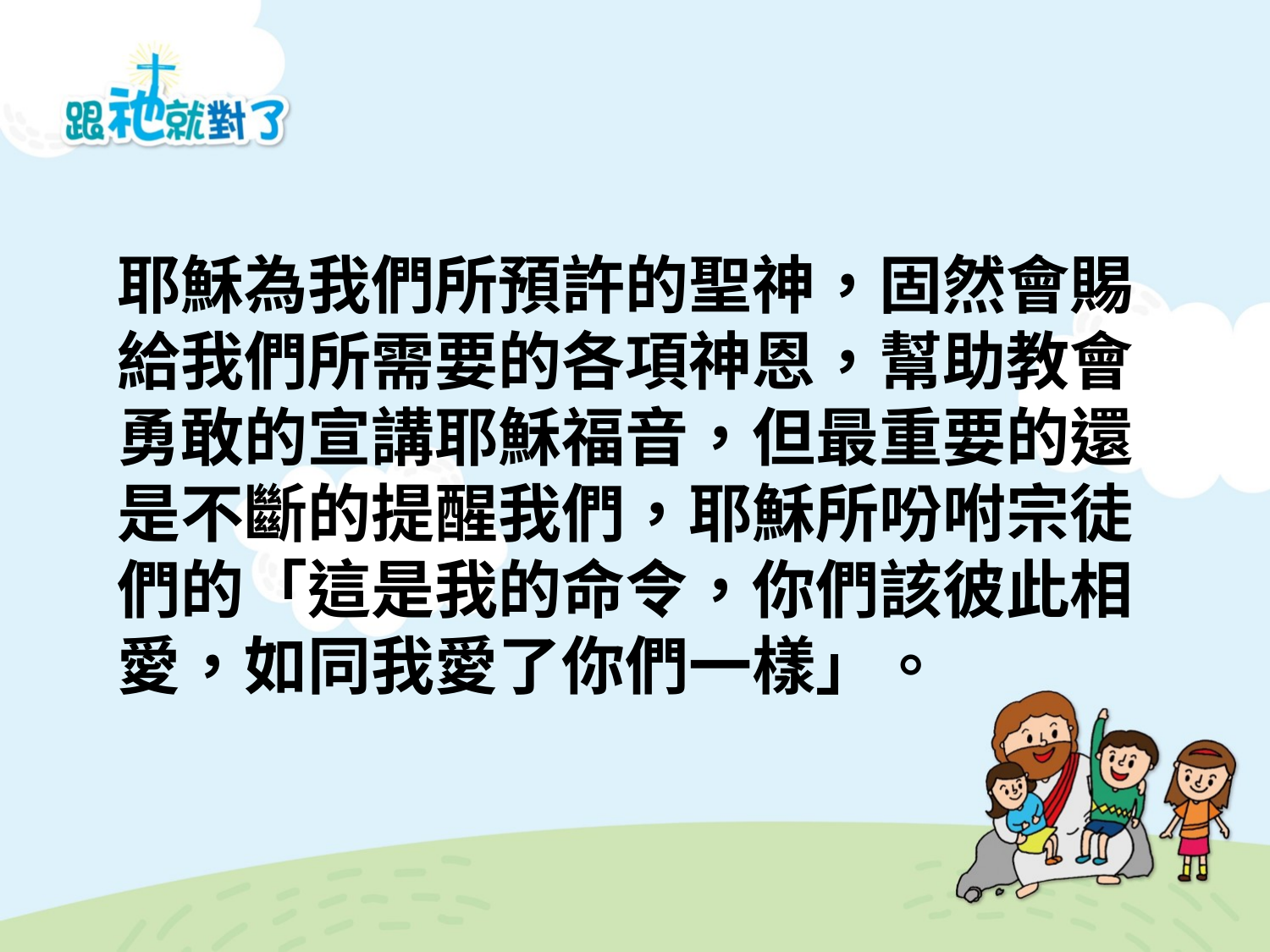

耶穌為我們所預許的聖神，固然會賜給我們所需要的各項神恩，幫助教會勇敢的宣講耶穌福音，但最重要的還是不斷的提醒我們，耶穌所吩咐宗徒們的「這是我的命令，你們該彼此相愛，如同我愛了你們一樣」。